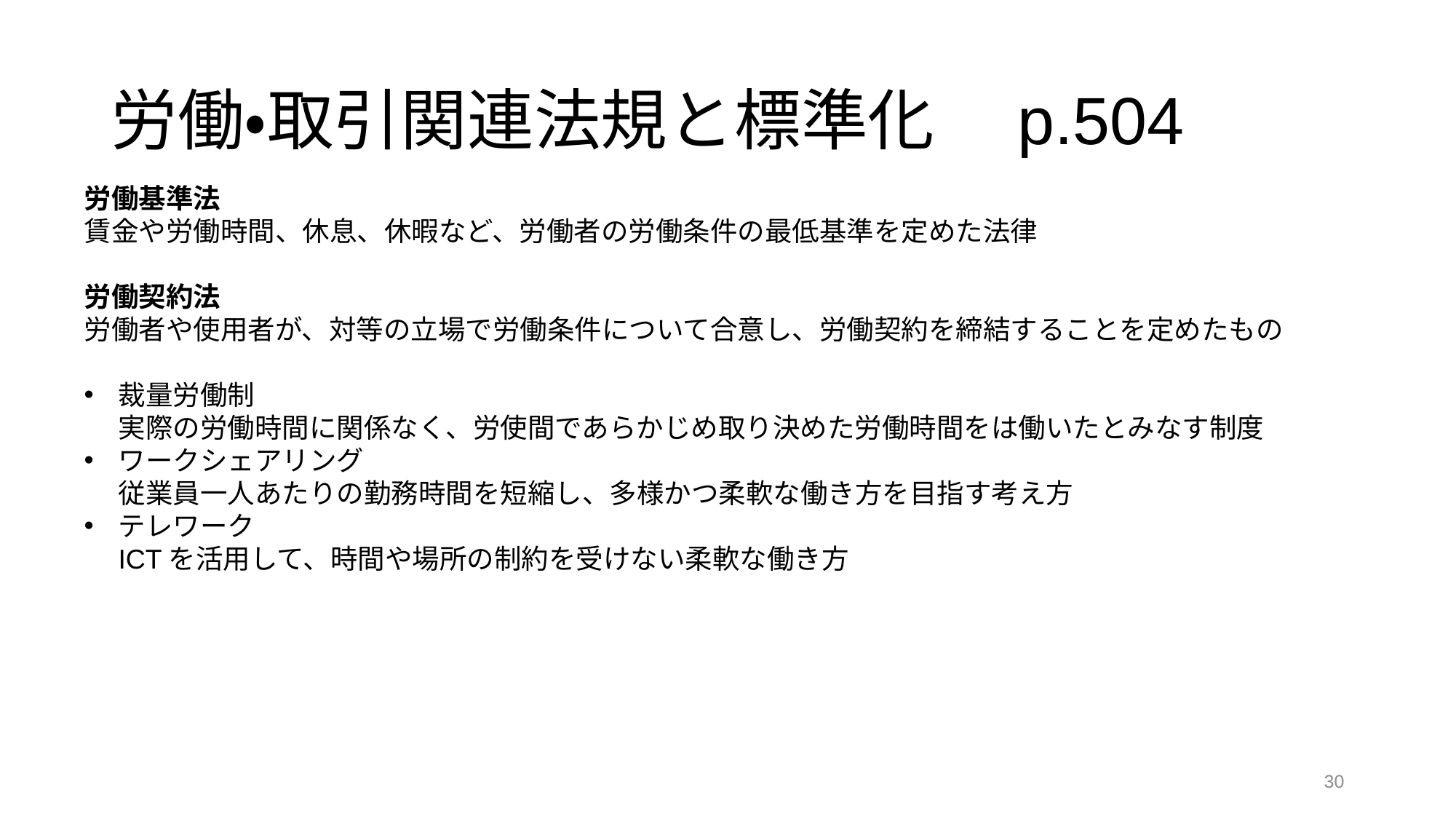

# 労働・取引関連法規と標準化　p.504
労働基準法
賃金や労働時間、休息、休暇など、労働者の労働条件の最低基準を定めた法律

労働契約法
労働者や使用者が、対等の立場で労働条件について合意し、労働契約を締結することを定めたもの

裁量労働制
実際の労働時間に関係なく、労使間であらかじめ取り決めた労働時間をは働いたとみなす制度
ワークシェアリング
従業員一人あたりの勤務時間を短縮し、多様かつ柔軟な働き方を目指す考え方
テレワーク
ICTを活用して、時間や場所の制約を受けない柔軟な働き方

30